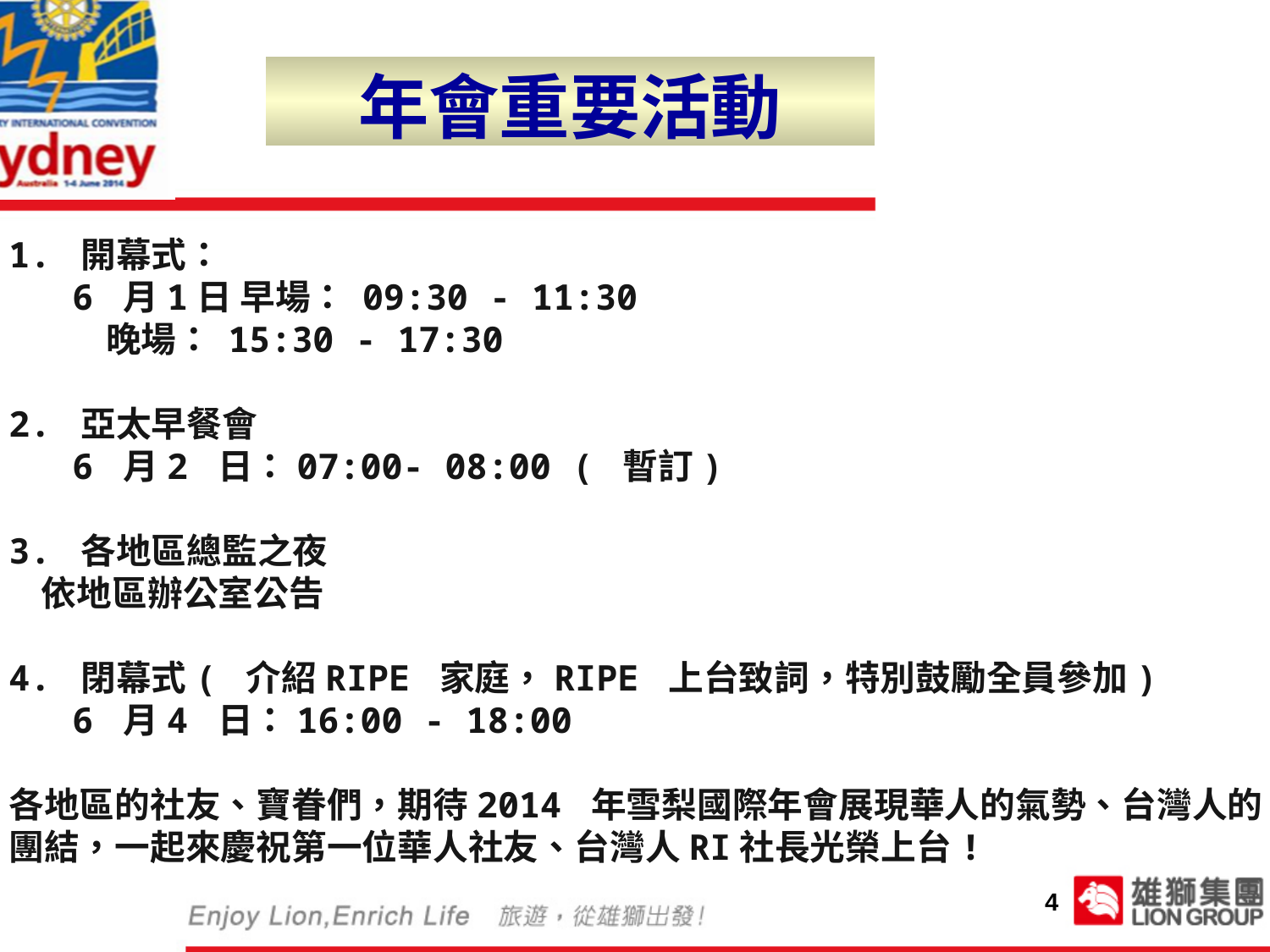

年會重要活動
1. 開幕式：
   6 月1日 早場： 09:30 - 11:30
           晚場： 15:30 - 17:30

2. 亞太早餐會
   6 月2 日：07:00- 08:00 ( 暫訂)

3. 各地區總監之夜
   依地區辦公室公告

4. 閉幕式( 介紹RIPE 家庭，RIPE 上台致詞，特別鼓勵全員參加)
   6 月4 日：16:00 - 18:00

各地區的社友、寶眷們，期待2014 年雪梨國際年會展現華人的氣勢、台灣人的
團結，一起來慶祝第一位華人社友、台灣人RI社長光榮上台!
4